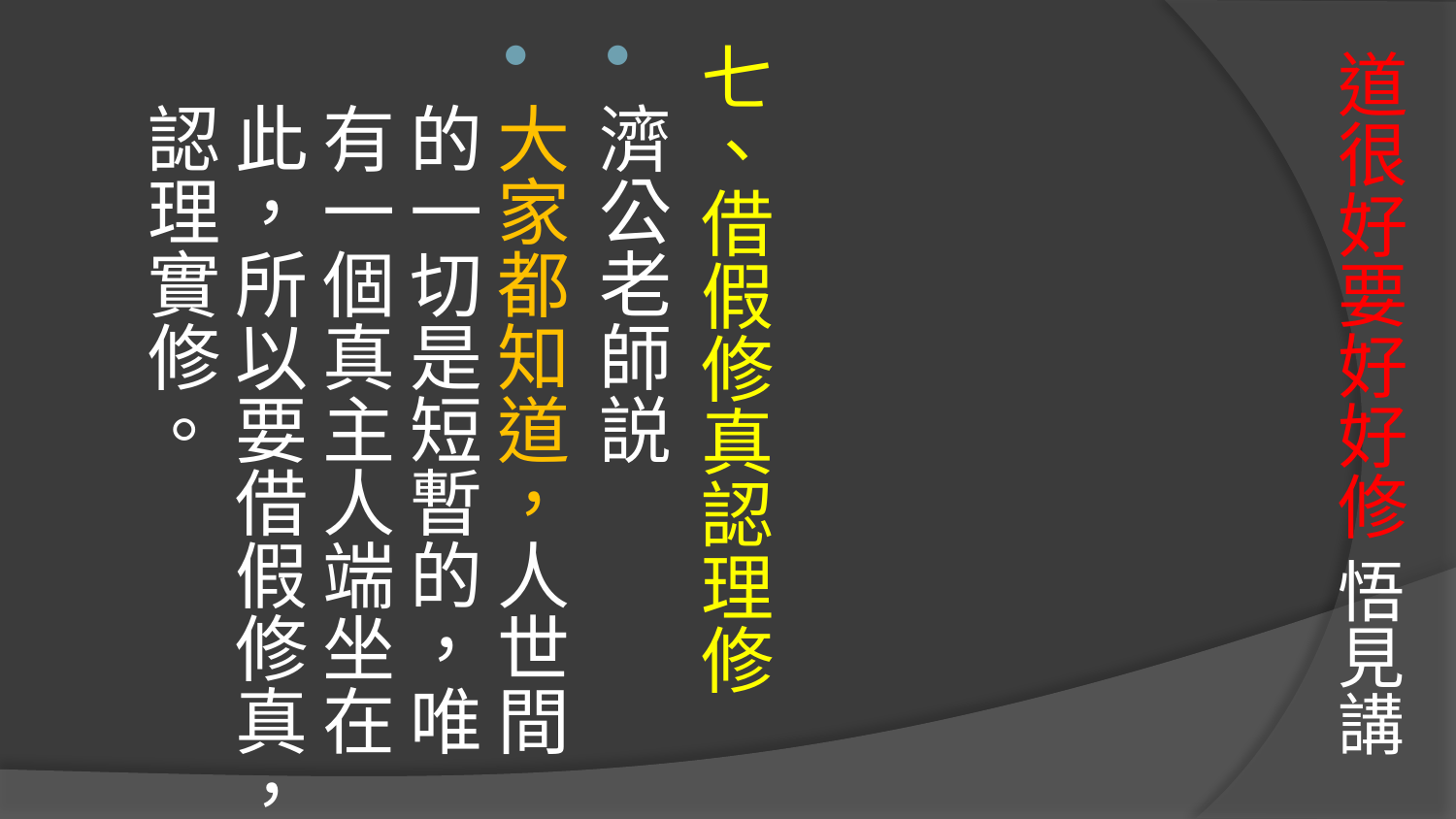

# 道很好要好好修 悟見講
七、借假修真認理修
濟公老師説
大家都知道，人世間的一切是短暫的，唯有一個真主人端坐在此，所以要借假修真，認理實修。